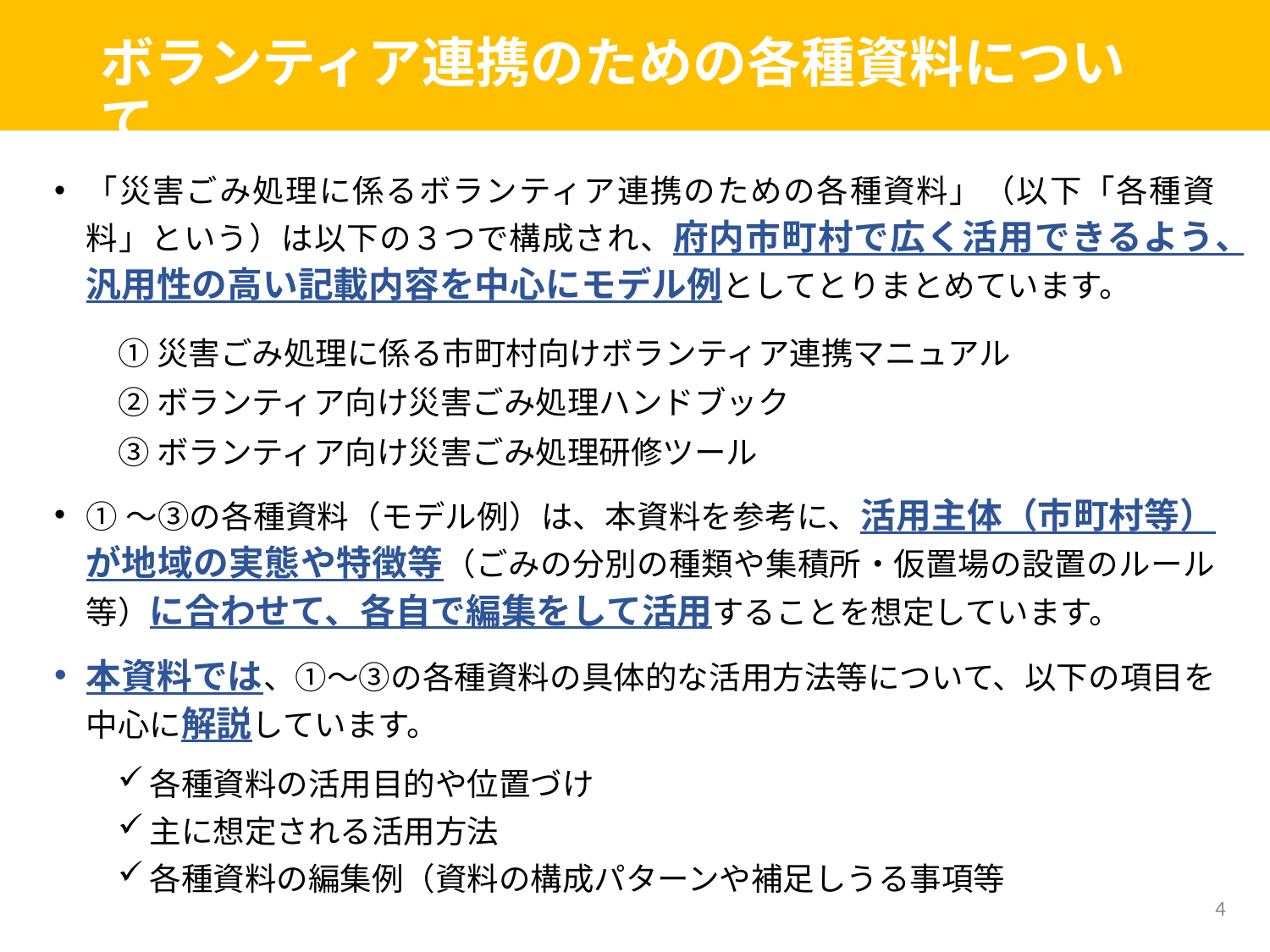

# ボランティア連携のための各種資料について
「災害ごみ処理に係るボランティア連携のための各種資料」（以下「各種資料」という）は以下の３つで構成され、府内市町村で広く活用できるよう、汎用性の高い記載内容を中心にモデル例としてとりまとめています。
　　① 災害ごみ処理に係る市町村向けボランティア連携マニュアル
　　② ボランティア向け災害ごみ処理ハンドブック
　　③ ボランティア向け災害ごみ処理研修ツール
①～③の各種資料（モデル例）は、本資料を参考に、活用主体（市町村等）が地域の実態や特徴等（ごみの分別の種類や集積所・仮置場の設置のルール等）に合わせて、各自で編集をして活用することを想定しています。
本資料では、①～③の各種資料の具体的な活用方法等について、以下の項目を中心に解説しています。
各種資料の活用目的や位置づけ
主に想定される活用方法
各種資料の編集例（資料の構成パターンや補足しうる事項等
4